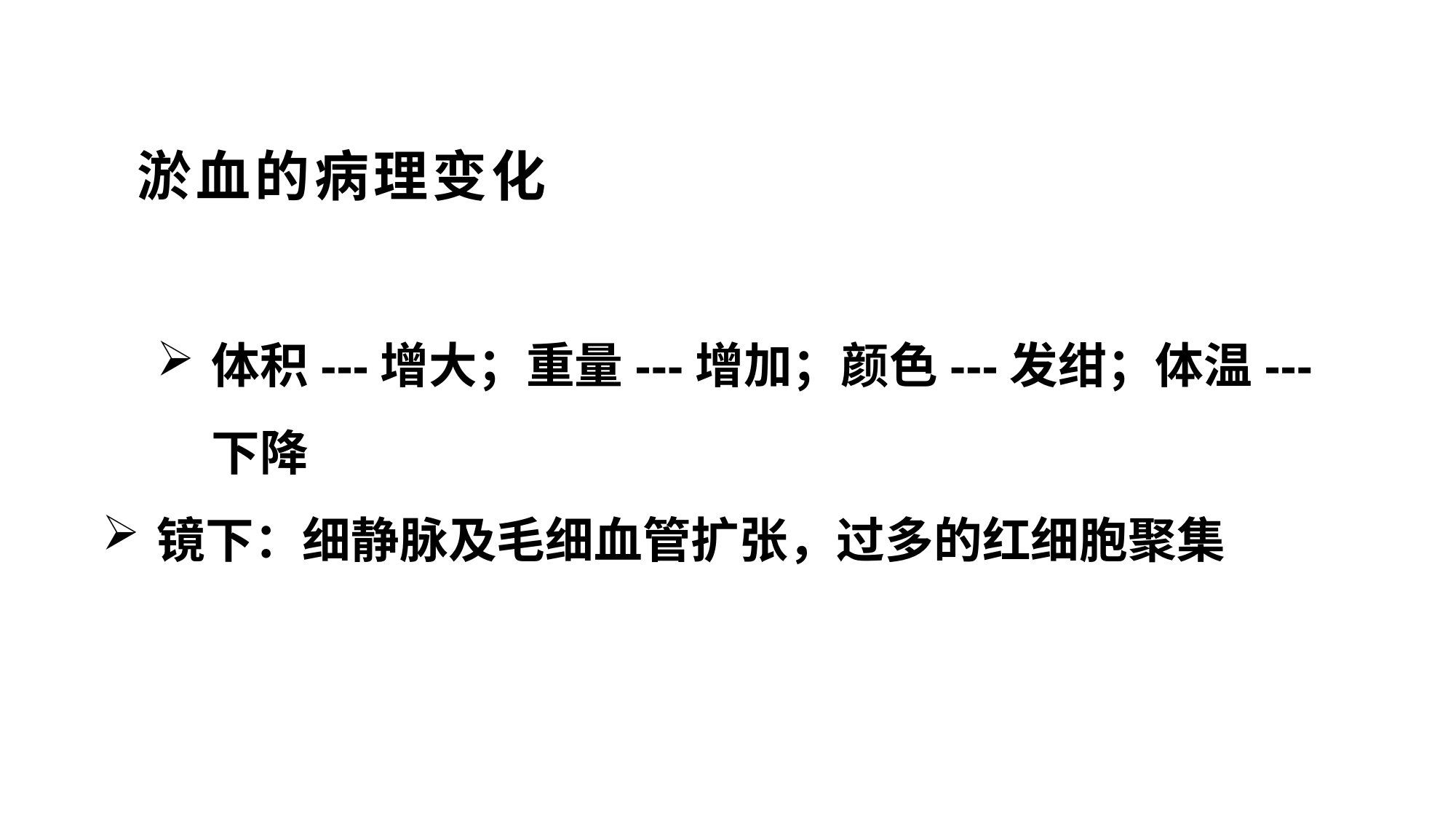

# 淤血的病理变化
体积---增大；重量---增加；颜色---发绀；体温---下降
镜下：细静脉及毛细血管扩张，过多的红细胞聚集